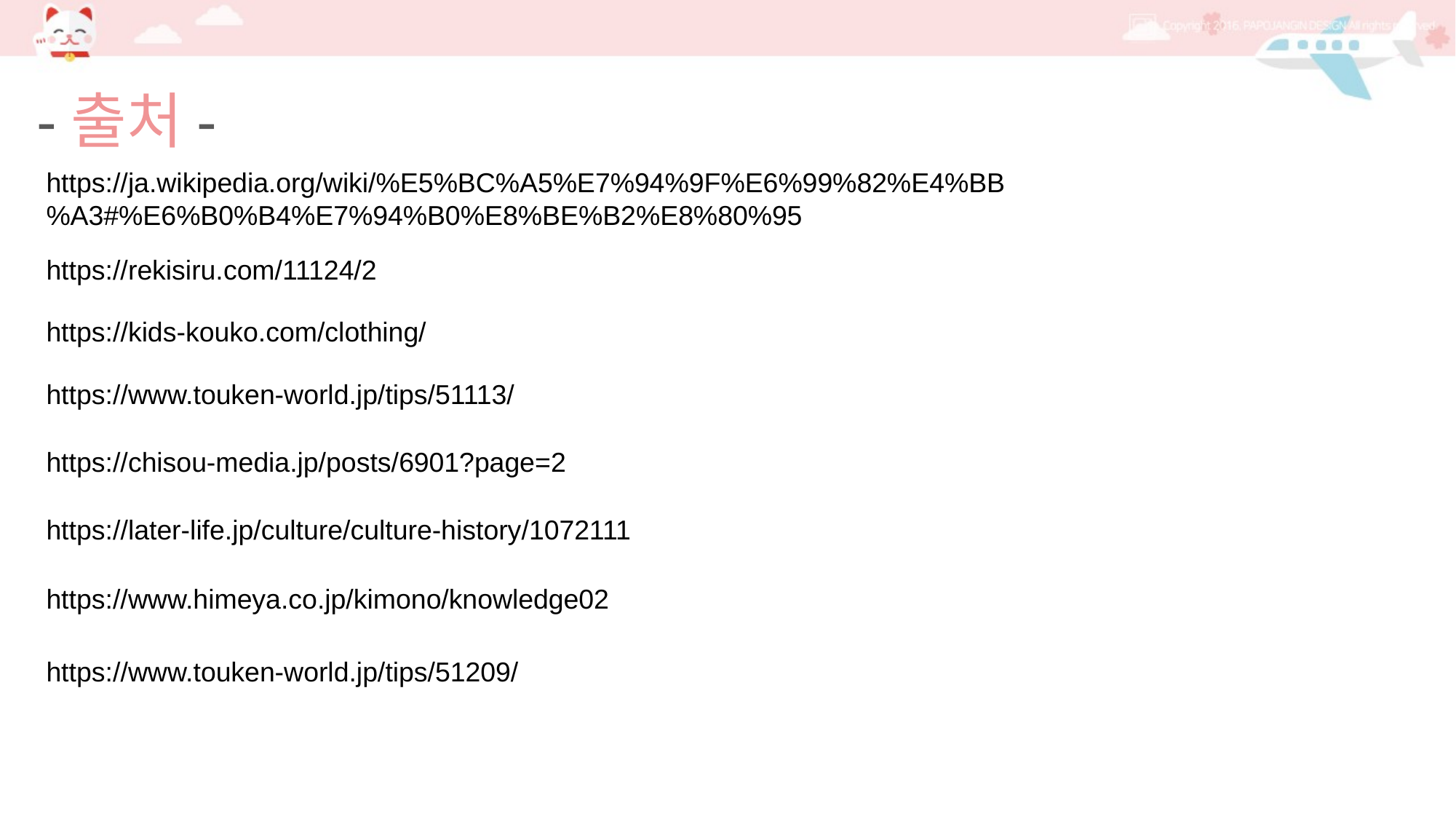

-출처-
https://ja.wikipedia.org/wiki/%E5%BC%A5%E7%94%9F%E6%99%82%E4%BB%A3#%E6%B0%B4%E7%94%B0%E8%BE%B2%E8%80%95
https://rekisiru.com/11124/2
https://kids-kouko.com/clothing/
https://www.touken-world.jp/tips/51113/
https://chisou-media.jp/posts/6901?page=2
https://later-life.jp/culture/culture-history/1072111
https://www.himeya.co.jp/kimono/knowledge02
https://www.touken-world.jp/tips/51209/